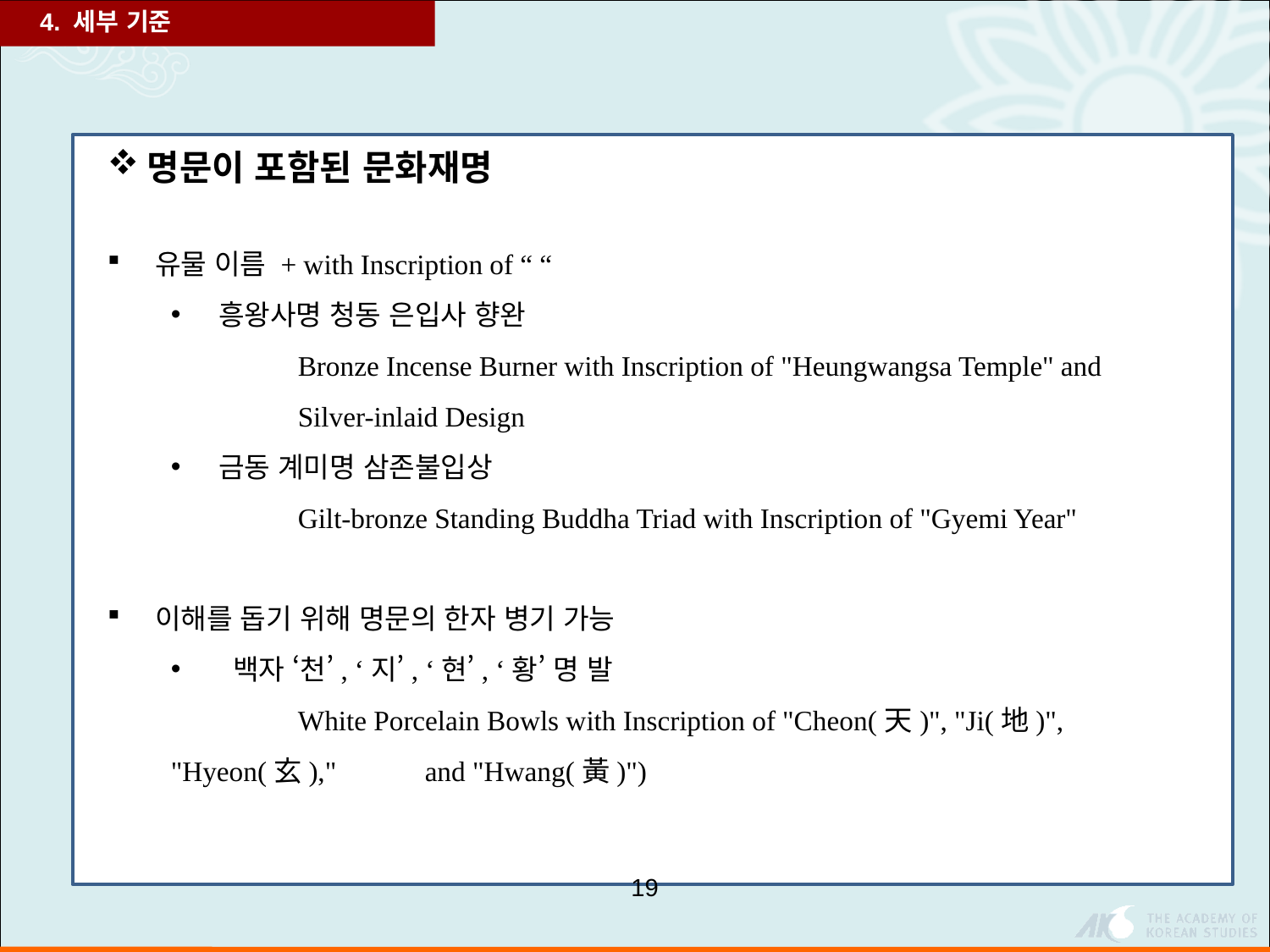

4. 세부 기준

명문이 포함된 문화재명

유물 이름 + with Inscription of “ “
흥왕사명 청동 은입사 향완
	Bronze Incense Burner with Inscription of "Heungwangsa Temple" and
	Silver-inlaid Design
금동 계미명 삼존불입상
	Gilt-bronze Standing Buddha Triad with Inscription of "Gyemi Year"

이해를 돕기 위해 명문의 한자 병기 가능
 백자 ‘천’, ‘지’, ‘현’, ‘황’ 명 발
	White Porcelain Bowls with Inscription of "Cheon(天)", "Ji(地)", "Hyeon(玄)," 	and "Hwang(黃)")
19